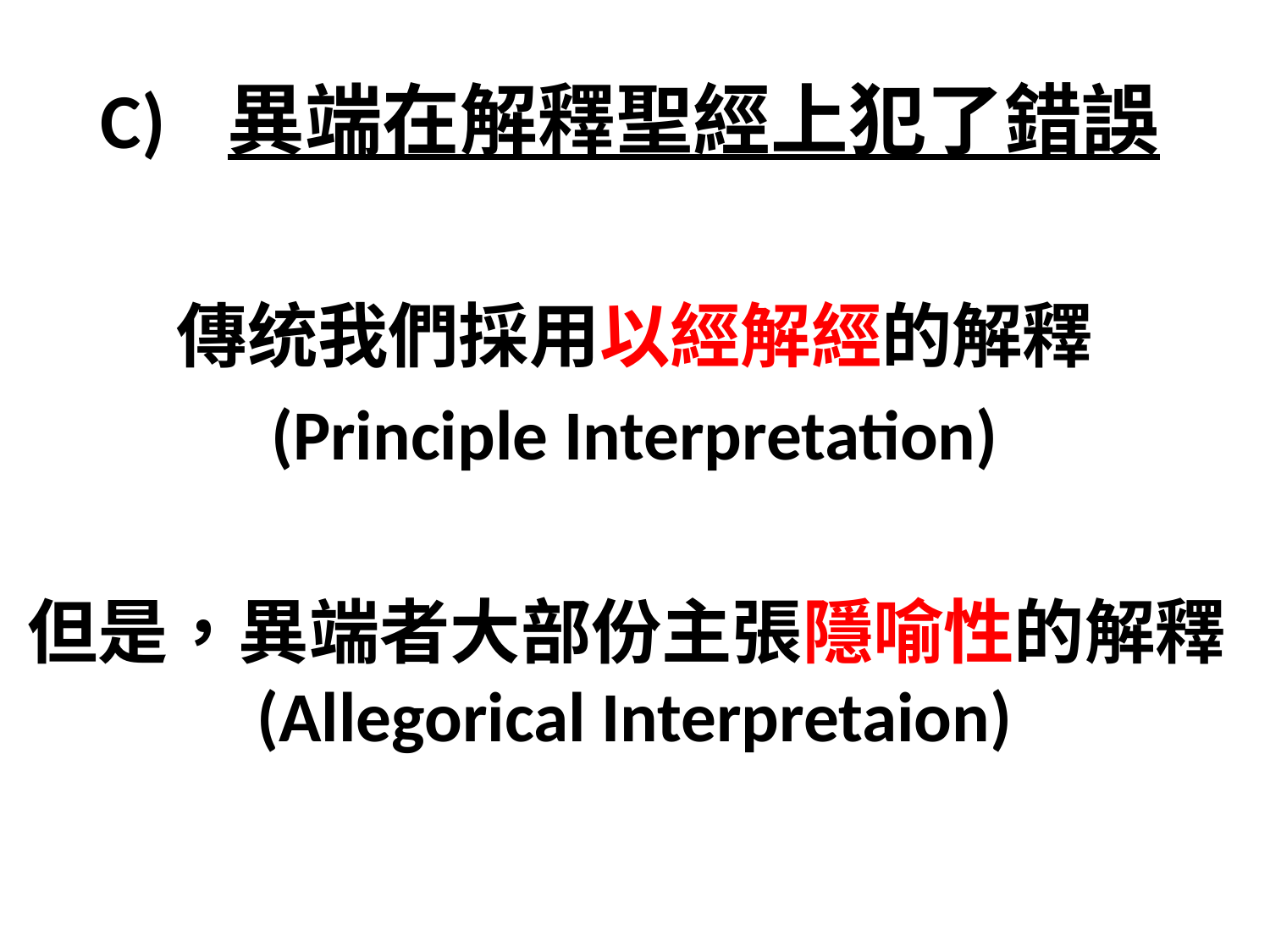

# C)	異端在解釋聖經上犯了錯誤

傳统我們採用以經解經的解釋
(Principle Interpretation)

但是，異端者大部份主張隱喻性的解釋(Allegorical Interpretaion)